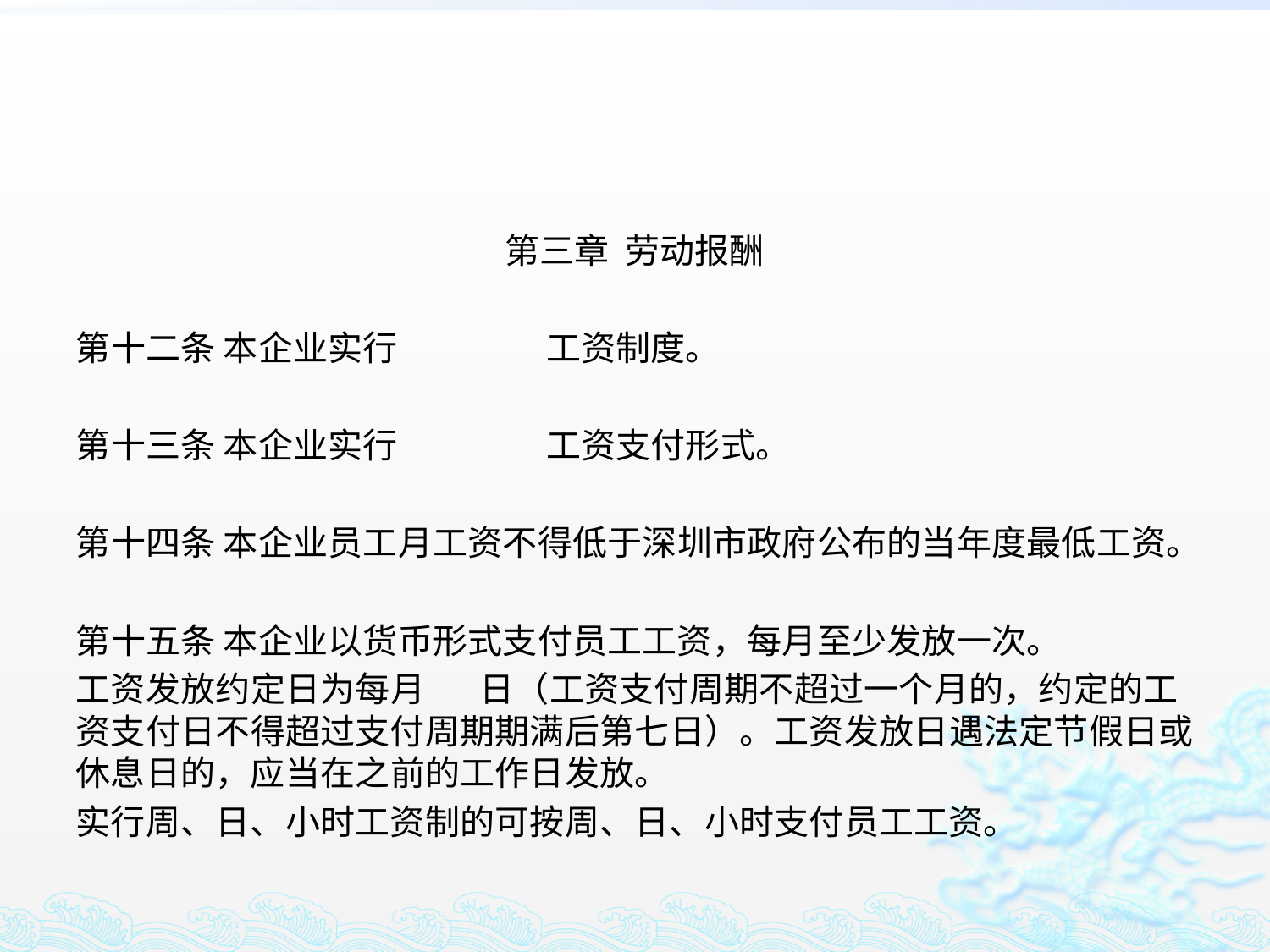

#
第三章  劳动报酬

第十二条 本企业实行                   工资制度。

第十三条 本企业实行                   工资支付形式。

第十四条 本企业员工月工资不得低于深圳市政府公布的当年度最低工资。

第十五条 本企业以货币形式支付员工工资，每月至少发放一次。
工资发放约定日为每月       日（工资支付周期不超过一个月的，约定的工资支付日不得超过支付周期期满后第七日）。工资发放日遇法定节假日或休息日的，应当在之前的工作日发放。
实行周、日、小时工资制的可按周、日、小时支付员工工资。